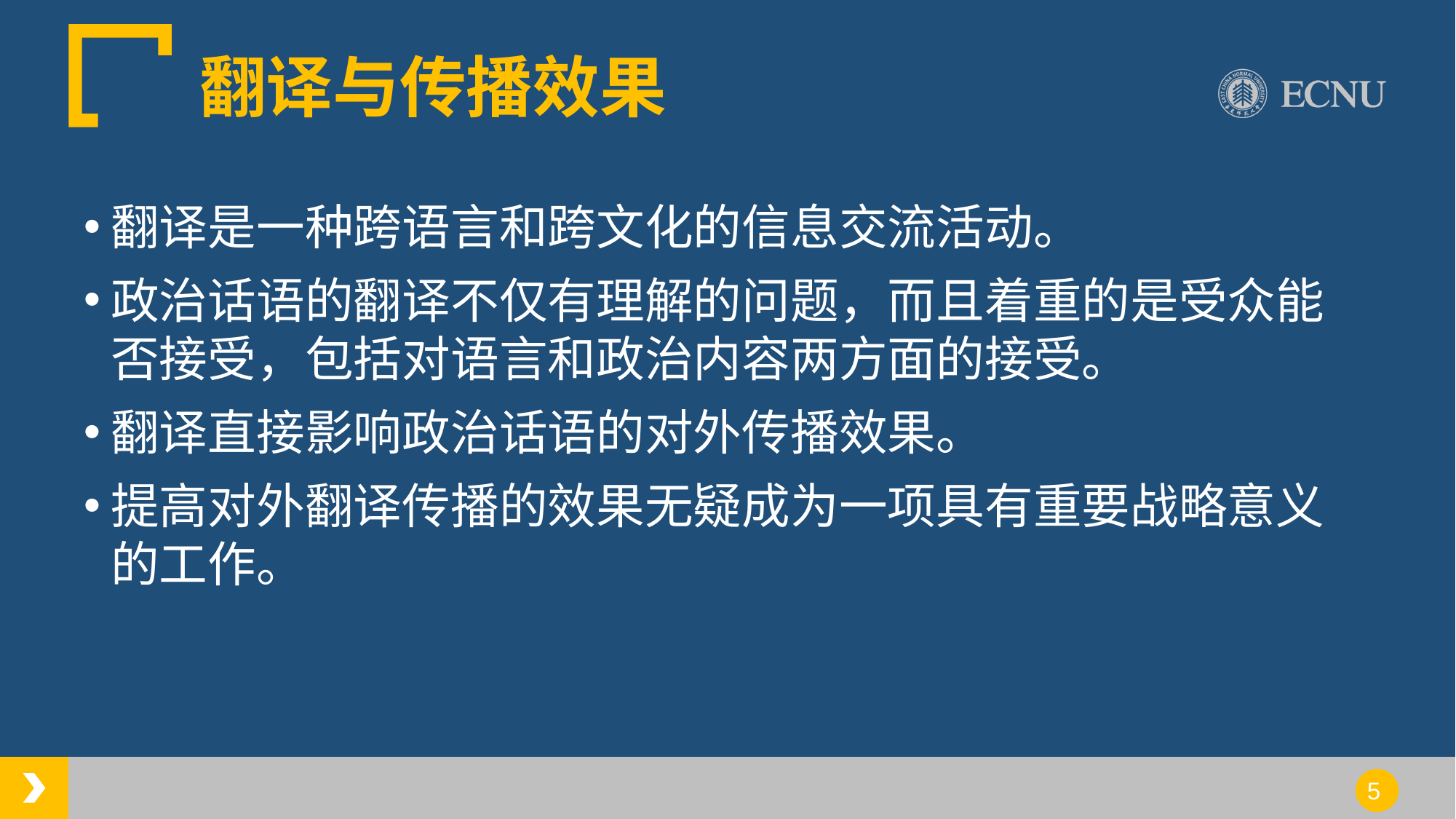

# 翻译与传播效果
翻译是一种跨语言和跨文化的信息交流活动。
政治话语的翻译不仅有理解的问题，而且着重的是受众能否接受，包括对语言和政治内容两方面的接受。
翻译直接影响政治话语的对外传播效果。
提高对外翻译传播的效果无疑成为一项具有重要战略意义的工作。